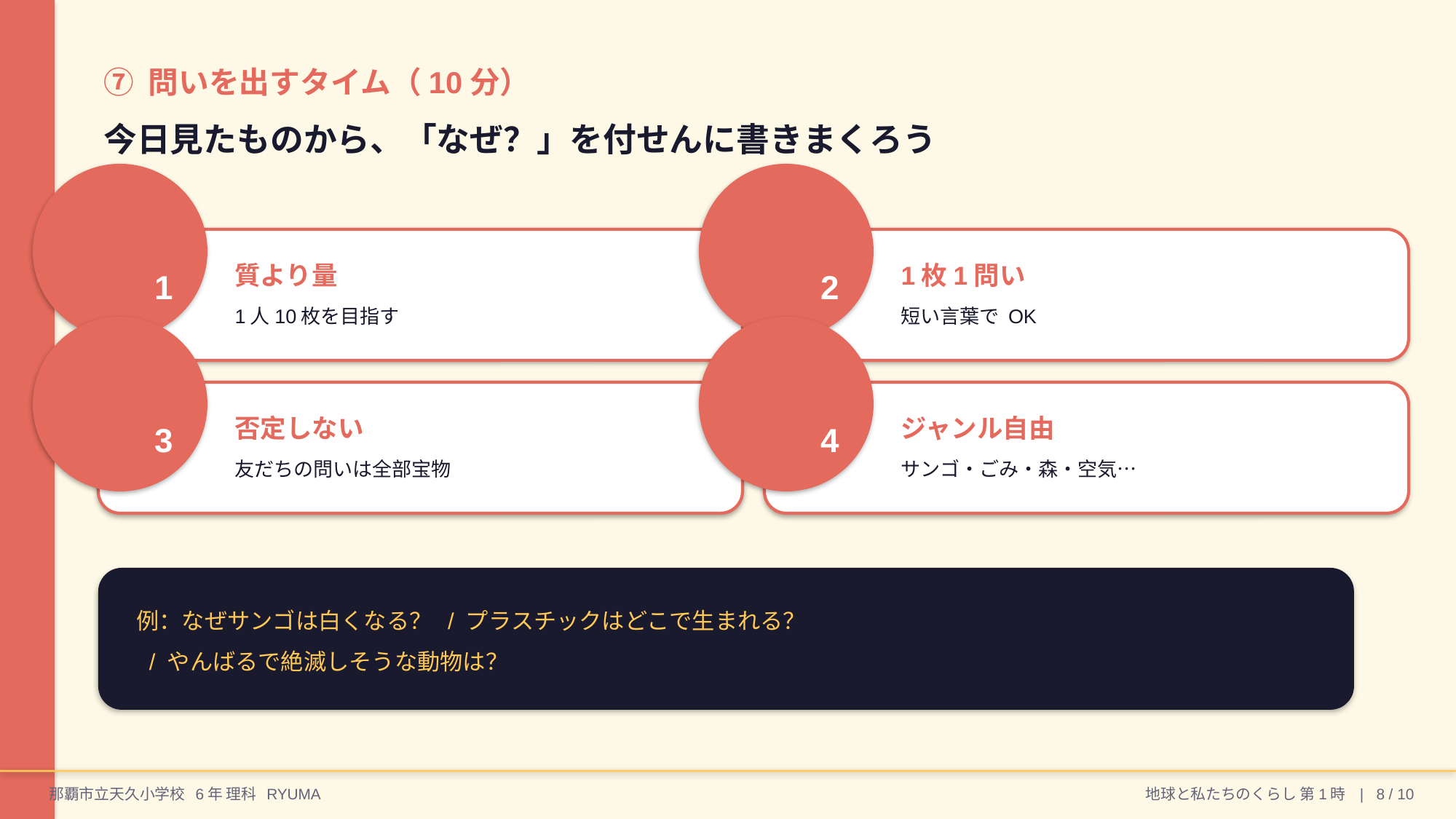

⑦ 問いを出すタイム（10分）
今日見たものから、「なぜ？」を付せんに書きまくろう

質より量
1枚1問い
1
2
1人10枚を目指す
短い言葉で OK

否定しない
ジャンル自由
3
4
友だちの問いは全部宝物
サンゴ・ごみ・森・空気…

例：なぜサンゴは白くなる？  / プラスチックはどこで生まれる？
  / やんばるで絶滅しそうな動物は？

那覇市立天久小学校  6年 理科  RYUMA
地球と私たちのくらし 第1時   |   8 / 10